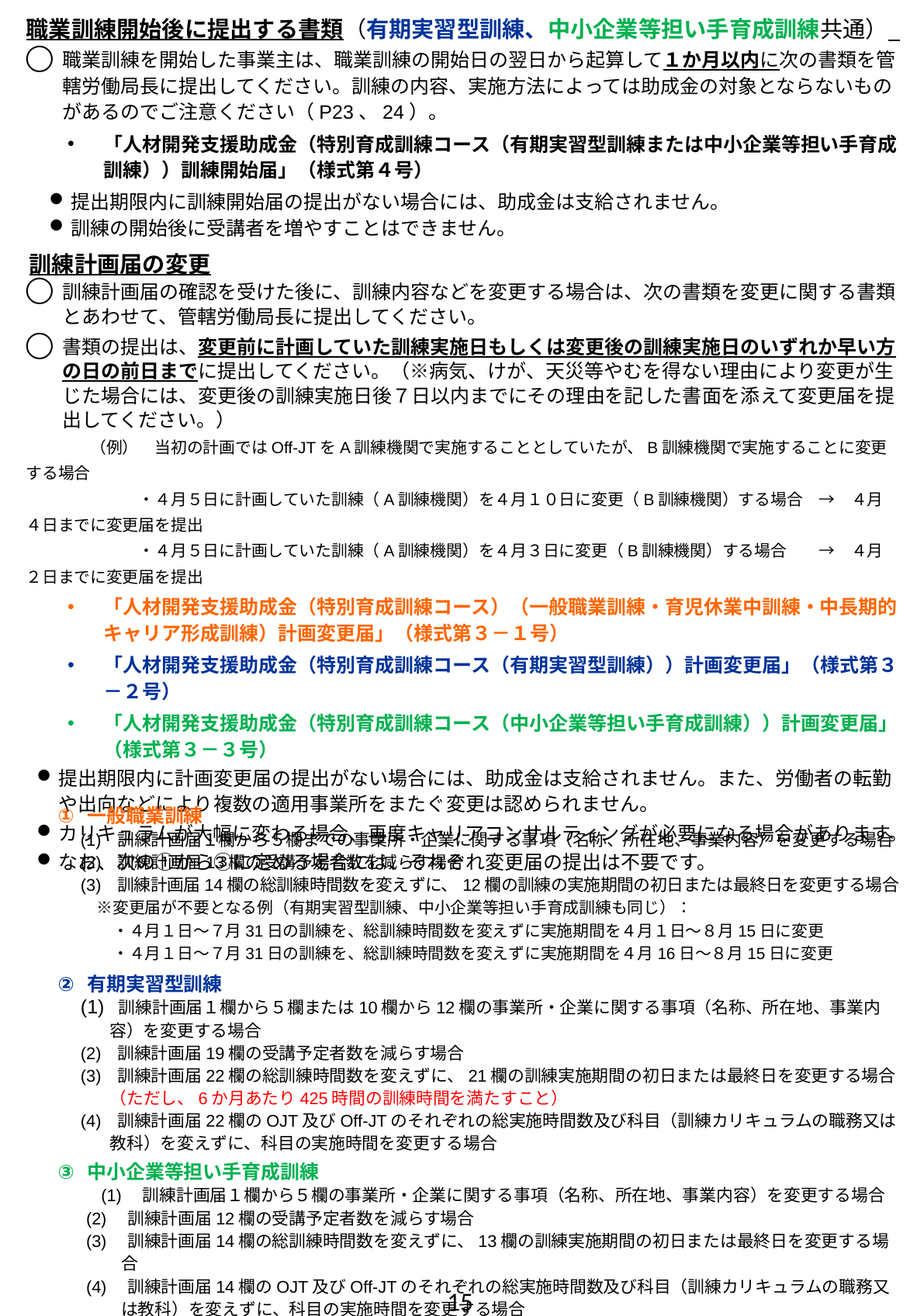

職業訓練開始後に提出する書類（有期実習型訓練、中小企業等担い手育成訓練共通）
職業訓練を開始した事業主は、職業訓練の開始日の翌日から起算して１か月以内に次の書類を管轄労働局長に提出してください。訓練の内容、実施方法によっては助成金の対象とならないものがあるのでご注意ください（P23、24）。
「人材開発支援助成金（特別育成訓練コース（有期実習型訓練または中小企業等担い手育成訓練））訓練開始届」（様式第４号）
提出期限内に訓練開始届の提出がない場合には、助成金は支給されません。
訓練の開始後に受講者を増やすことはできません。

訓練計画届の変更
訓練計画届の確認を受けた後に、訓練内容などを変更する場合は、次の書類を変更に関する書類とあわせて、管轄労働局長に提出してください。
書類の提出は、変更前に計画していた訓練実施日もしくは変更後の訓練実施日のいずれか早い方の日の前日までに提出してください。（※病気、けが、天災等やむを得ない理由により変更が生じた場合には、変更後の訓練実施日後７日以内までにその理由を記した書面を添えて変更届を提出してください。）
　　　　（例）　当初の計画ではOff-JTをA訓練機関で実施することとしていたが、B訓練機関で実施することに変更する場合
　　　　　　　・４月５日に計画していた訓練（A訓練機関）を４月１０日に変更（B訓練機関）する場合　→　４月４日までに変更届を提出
　　　　　　　・４月５日に計画していた訓練（A訓練機関）を４月３日に変更（B訓練機関）する場合　　→　４月２日までに変更届を提出
「人材開発支援助成金（特別育成訓練コース）（一般職業訓練・育児休業中訓練・中長期的キャリア形成訓練）計画変更届」（様式第３－１号）
「人材開発支援助成金（特別育成訓練コース（有期実習型訓練））計画変更届」（様式第３－２号）
「人材開発支援助成金（特別育成訓練コース（中小企業等担い手育成訓練））計画変更届」（様式第３－３号）
提出期限内に計画変更届の提出がない場合には、助成金は支給されません。また、労働者の転勤や出向などにより複数の適用事業所をまたぐ変更は認められません。
カリキュラムが大幅に変わる場合、再度キャリアコンサルティングが必要になる場合があります。
なお、次の①から③に定める場合には、それぞれ変更届の提出は不要です。

一般職業訓練
 訓練計画届１欄から５欄までの事業所・企業に関する事項（名称、所在地、事業内容）を変更する場合
 訓練計画届13欄の受講予定者数を減らす場合
 訓練計画届14欄の総訓練時間数を変えずに、12欄の訓練の実施期間の初日または最終日を変更する場合
　※変更届が不要となる例（有期実習型訓練、中小企業等担い手育成訓練も同じ）：
　　・４月１日～７月31日の訓練を、総訓練時間数を変えずに実施期間を４月１日～８月15日に変更
　　・４月１日～７月31日の訓練を、総訓練時間数を変えずに実施期間を４月16日～８月15日に変更
有期実習型訓練
 訓練計画届１欄から５欄または10欄から12欄の事業所・企業に関する事項（名称、所在地、事業内容）を変更する場合
 訓練計画届19欄の受講予定者数を減らす場合
 訓練計画届22欄の総訓練時間数を変えずに、21欄の訓練実施期間の初日または最終日を変更する場合（ただし、6か月あたり425時間の訓練時間を満たすこと）
 訓練計画届22欄のOJT及びOff-JTのそれぞれの総実施時間数及び科目（訓練カリキュラムの職務又は教科）を変えずに、科目の実施時間を変更する場合
中小企業等担い手育成訓練
　　(1)　訓練計画届１欄から５欄の事業所・企業に関する事項（名称、所在地、事業内容）を変更する場合
　  (2)　訓練計画届12欄の受講予定者数を減らす場合
　  (3)　訓練計画届14欄の総訓練時間数を変えずに、13欄の訓練実施期間の初日または最終日を変更する場合
　  (4)　訓練計画届14欄のOJT及びOff-JTのそれぞれの総実施時間数及び科目（訓練カリキュラムの職務又は教科）を変えずに、科目の実施時間を変更する場合
15